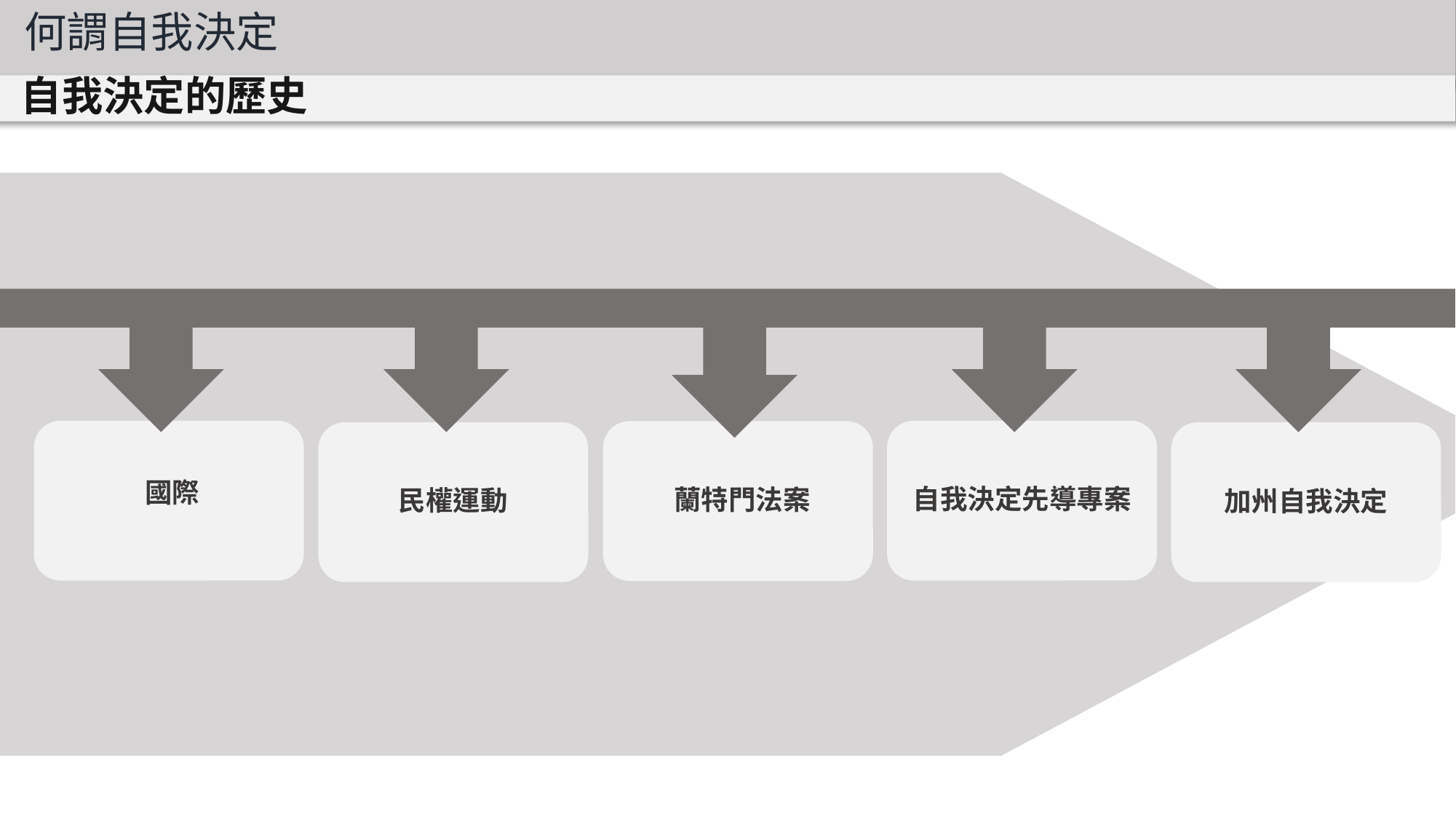

何謂自我決定
自我決定的歷史

國際

自我決定先導專案

蘭特門法案

民權運動

加州自我決定